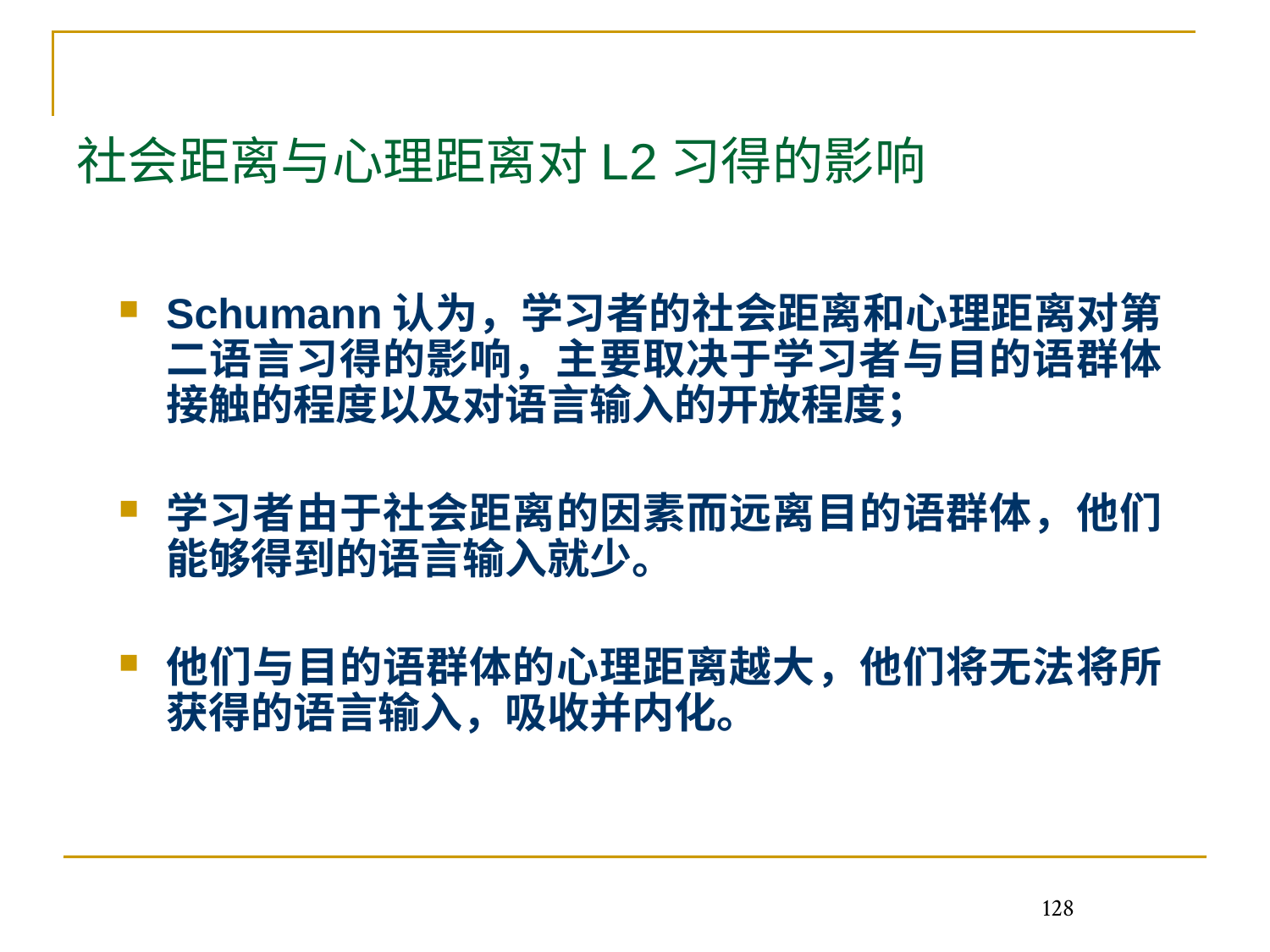

# 社会距离与心理距离对L2习得的影响
Schumann认为，学习者的社会距离和心理距离对第二语言习得的影响，主要取决于学习者与目的语群体接触的程度以及对语言输入的开放程度；

学习者由于社会距离的因素而远离目的语群体，他们能够得到的语言输入就少。

他们与目的语群体的心理距离越大，他们将无法将所获得的语言输入，吸收并内化。
128